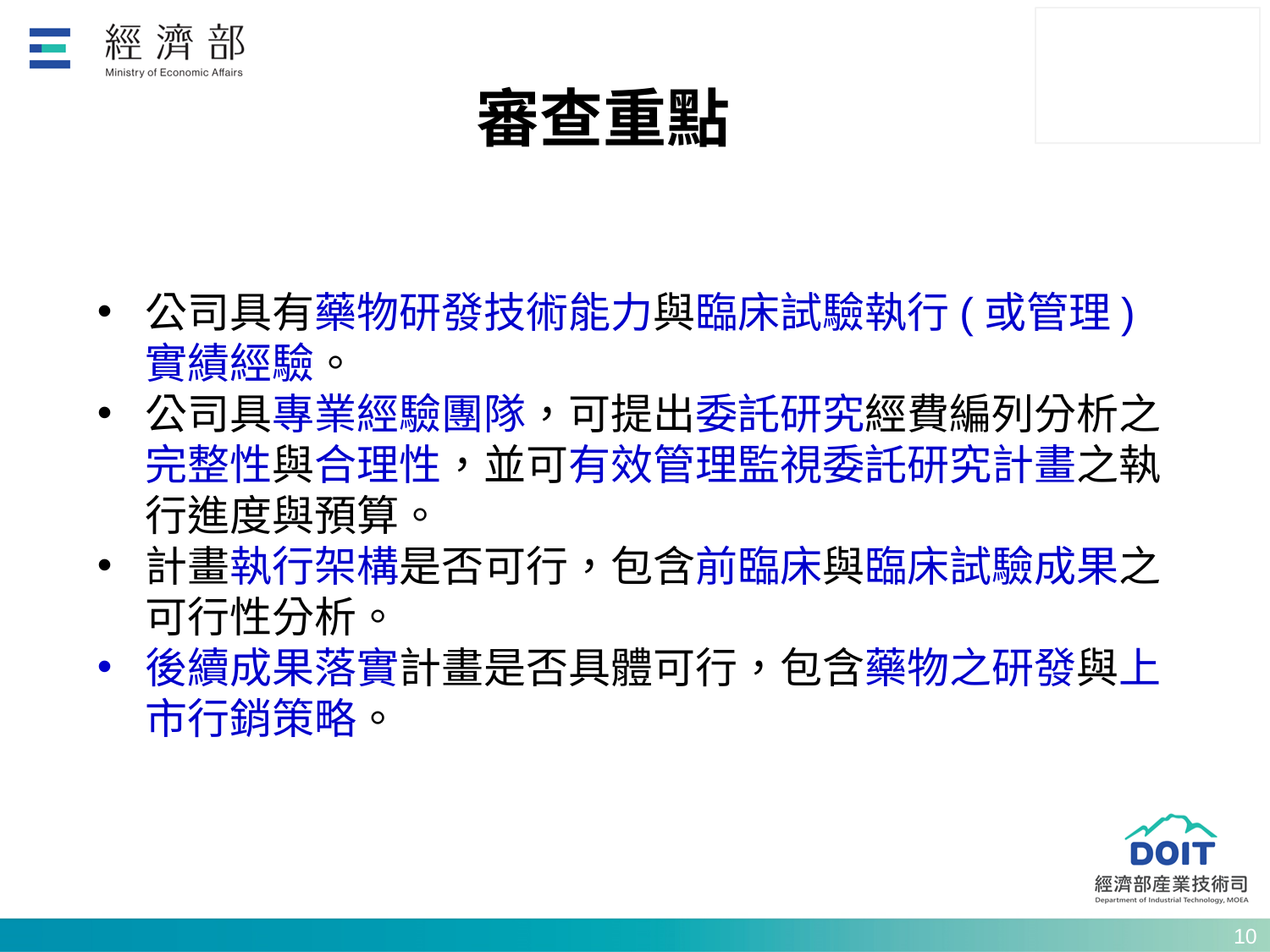

# 審查重點
公司具有藥物研發技術能力與臨床試驗執行(或管理)實績經驗。
公司具專業經驗團隊，可提出委託研究經費編列分析之完整性與合理性，並可有效管理監視委託研究計畫之執行進度與預算。
計畫執行架構是否可行，包含前臨床與臨床試驗成果之可行性分析。
後續成果落實計畫是否具體可行，包含藥物之研發與上市行銷策略。
10